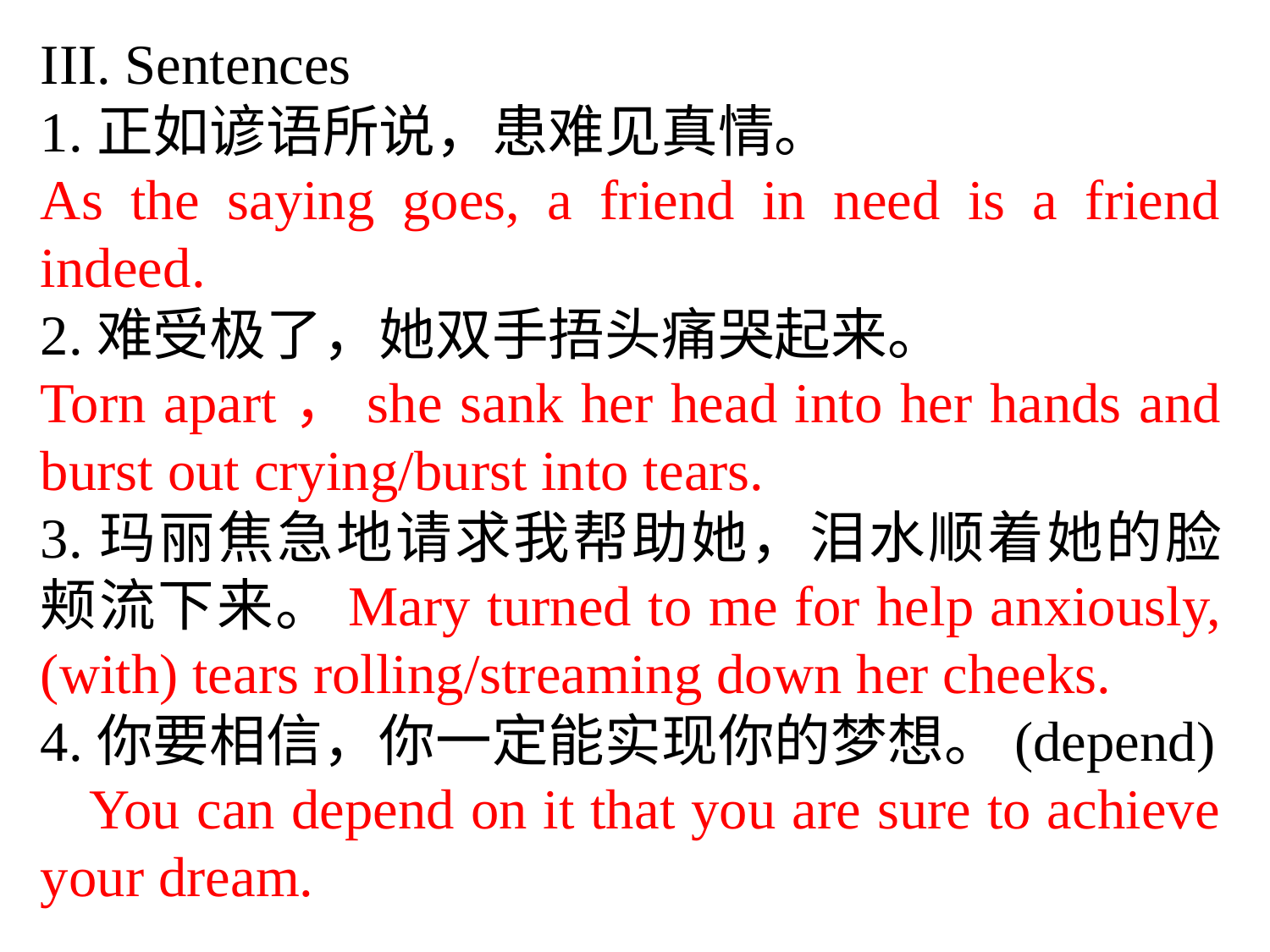

III. Sentences
1.正如谚语所说，患难见真情。
As the saying goes, a friend in need is a friend indeed.
2.难受极了，她双手捂头痛哭起来。
Torn apart，she sank her head into her hands and burst out crying/burst into tears.
3.玛丽焦急地请求我帮助她，泪水顺着她的脸颊流下来。Mary turned to me for help anxiously, (with) tears rolling/streaming down her cheeks.
4.你要相信，你一定能实现你的梦想。(depend)
   You can depend on it that you are sure to achieve your dream.